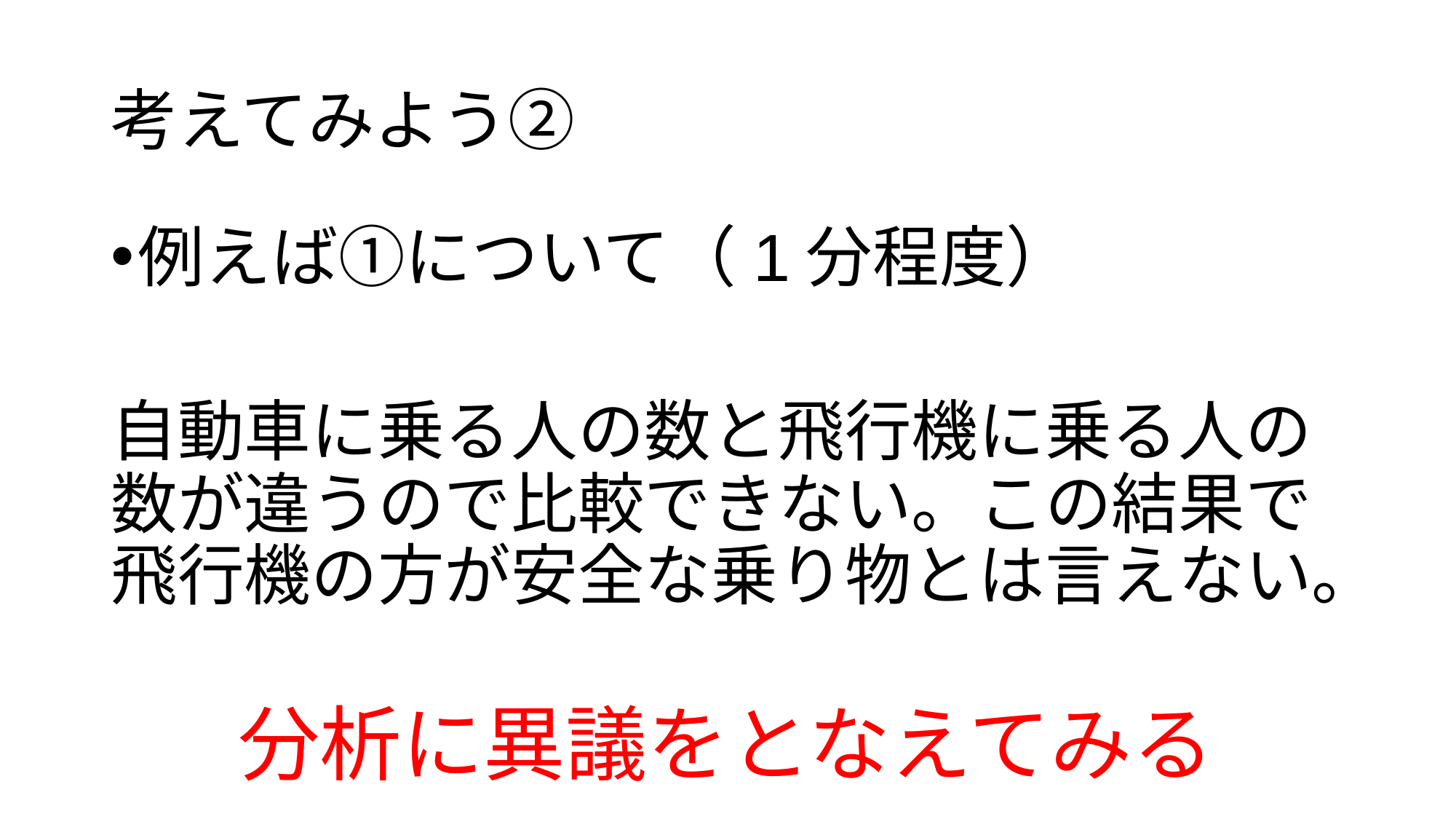

# 考えてみよう②
例えば①について（1分程度）

自動車に乗る人の数と飛行機に乗る人の数が違うので比較できない。この結果で飛行機の方が安全な乗り物とは言えない。
分析に異議をとなえてみる